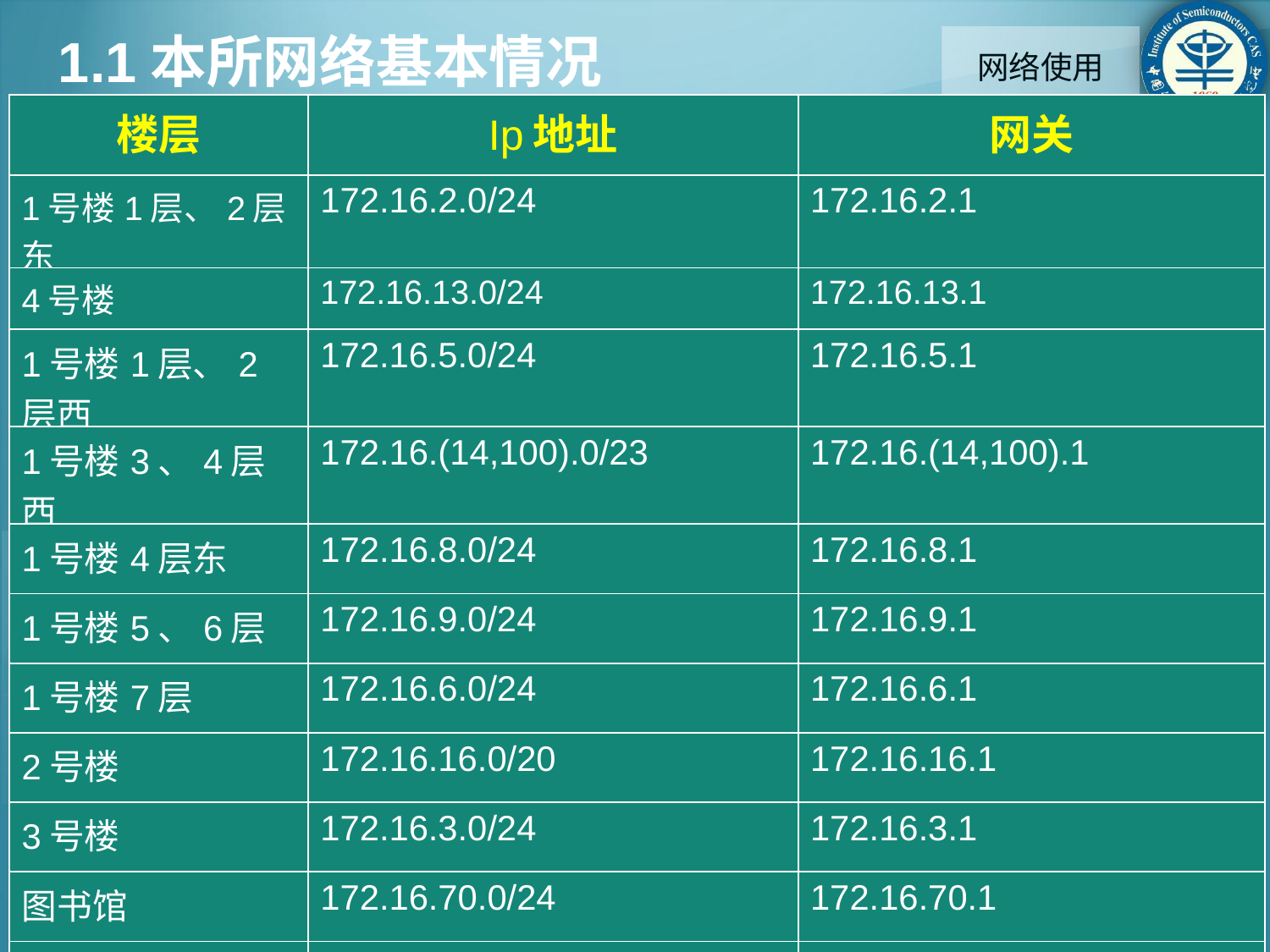

1.1本所网络基本情况
网络使用
| 楼层 | Ip地址 | 网关 |
| --- | --- | --- |
| 1号楼1层、2层东 | 172.16.2.0/24 | 172.16.2.1 |
| 4号楼 | 172.16.13.0/24 | 172.16.13.1 |
| 1号楼1层、2层西 | 172.16.5.0/24 | 172.16.5.1 |
| 1号楼3、4层西 | 172.16.(14,100).0/23 | 172.16.(14,100).1 |
| 1号楼4层东 | 172.16.8.0/24 | 172.16.8.1 |
| 1号楼5、6层 | 172.16.9.0/24 | 172.16.9.1 |
| 1号楼7层 | 172.16.6.0/24 | 172.16.6.1 |
| 2号楼 | 172.16.16.0/20 | 172.16.16.1 |
| 3号楼 | 172.16.3.0/24 | 172.16.3.1 |
| 图书馆 | 172.16.70.0/24 | 172.16.70.1 |
| 新实验楼 | 172.16.35(39、40、41).0/24 | 172.16.35(39、40、41).1 |